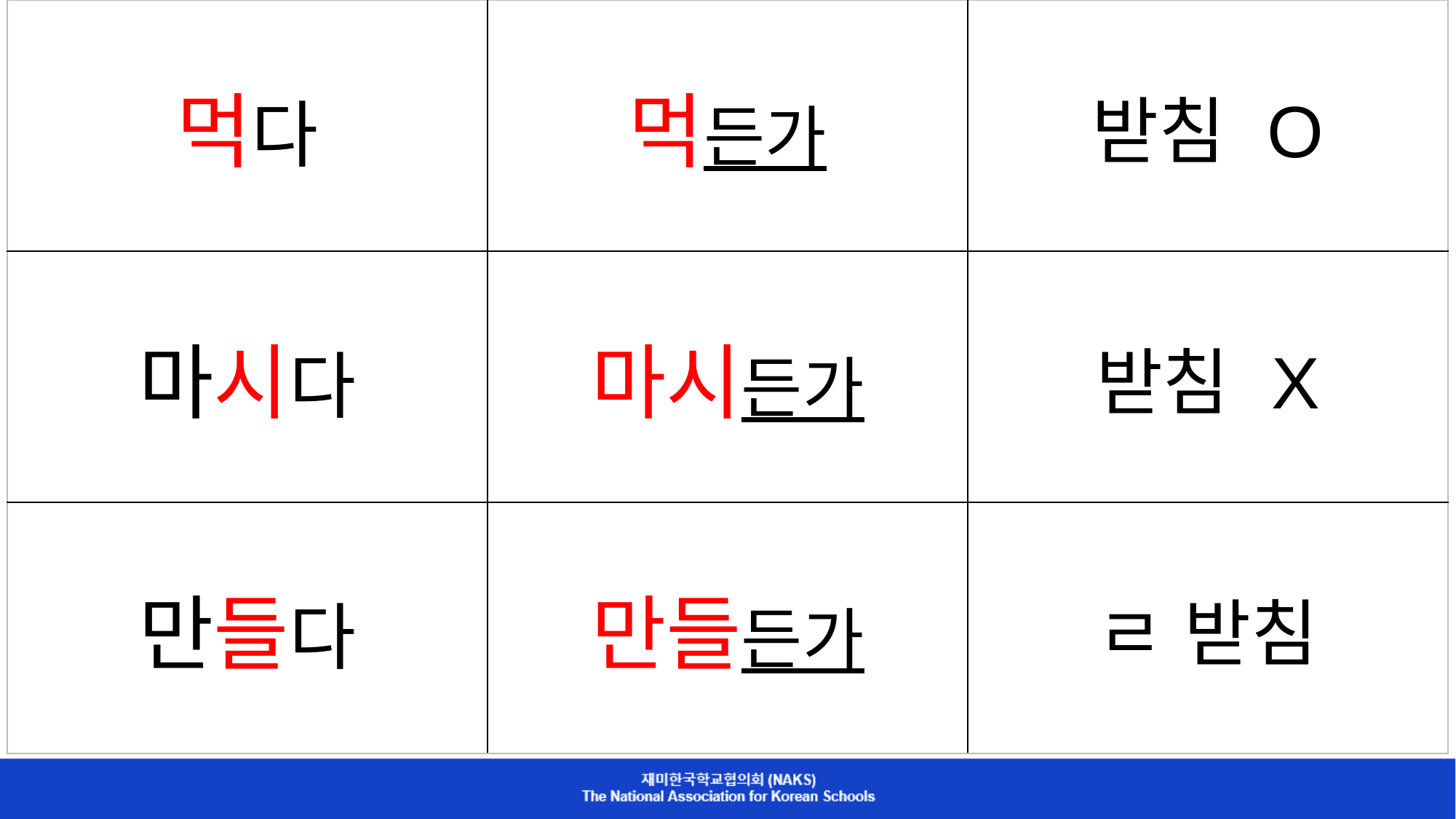

| 먹다 | 먹든가 | 받침 O |
| --- | --- | --- |
| 마시다 | 마시든가 | 받침 X |
| 만들다 | 만들든가 | ㄹ 받침 |